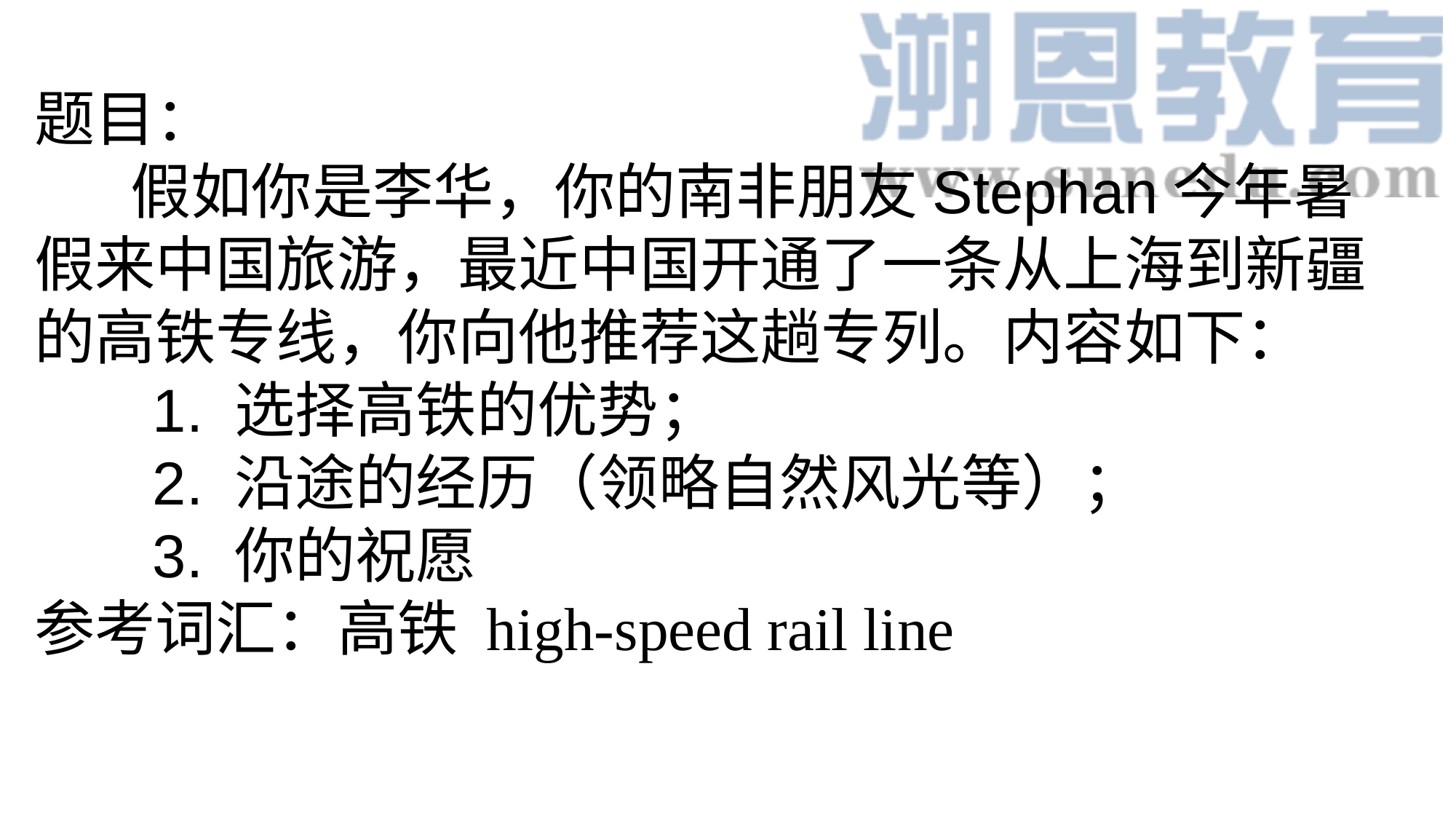

题目：
      假如你是李华，你的南非朋友Stephan今年暑假来中国旅游，最近中国开通了一条从上海到新疆的高铁专线，你向他推荐这趟专列。内容如下：
       1. 选择高铁的优势；
       2. 沿途的经历（领略自然风光等）；
       3. 你的祝愿
参考词汇：高铁 high-speed rail line